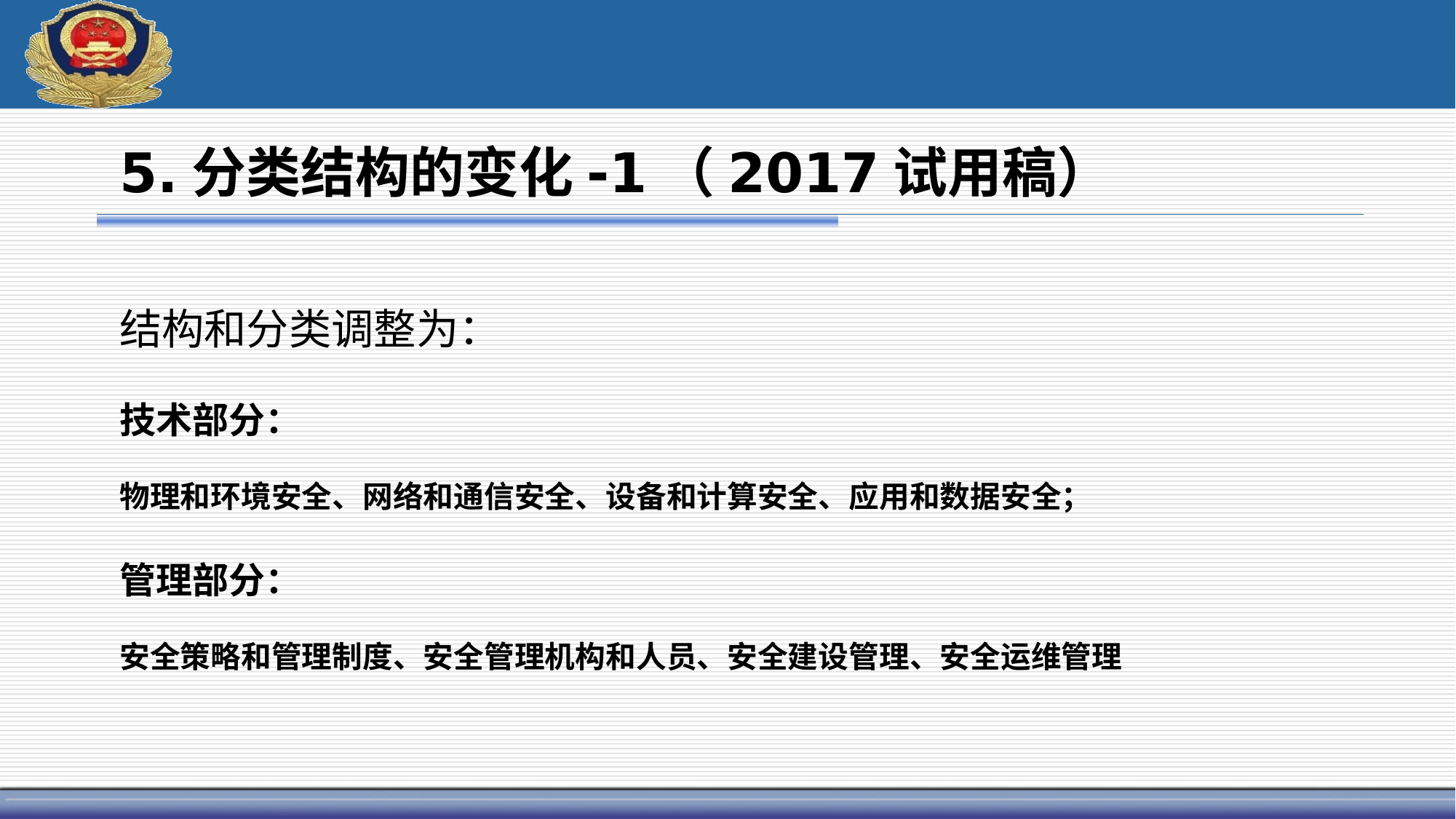

5.分类结构的变化-1（2017试用稿）
结构和分类调整为：
技术部分：
物理和环境安全、网络和通信安全、设备和计算安全、应用和数据安全；
管理部分：
安全策略和管理制度、安全管理机构和人员、安全建设管理、安全运维管理

22